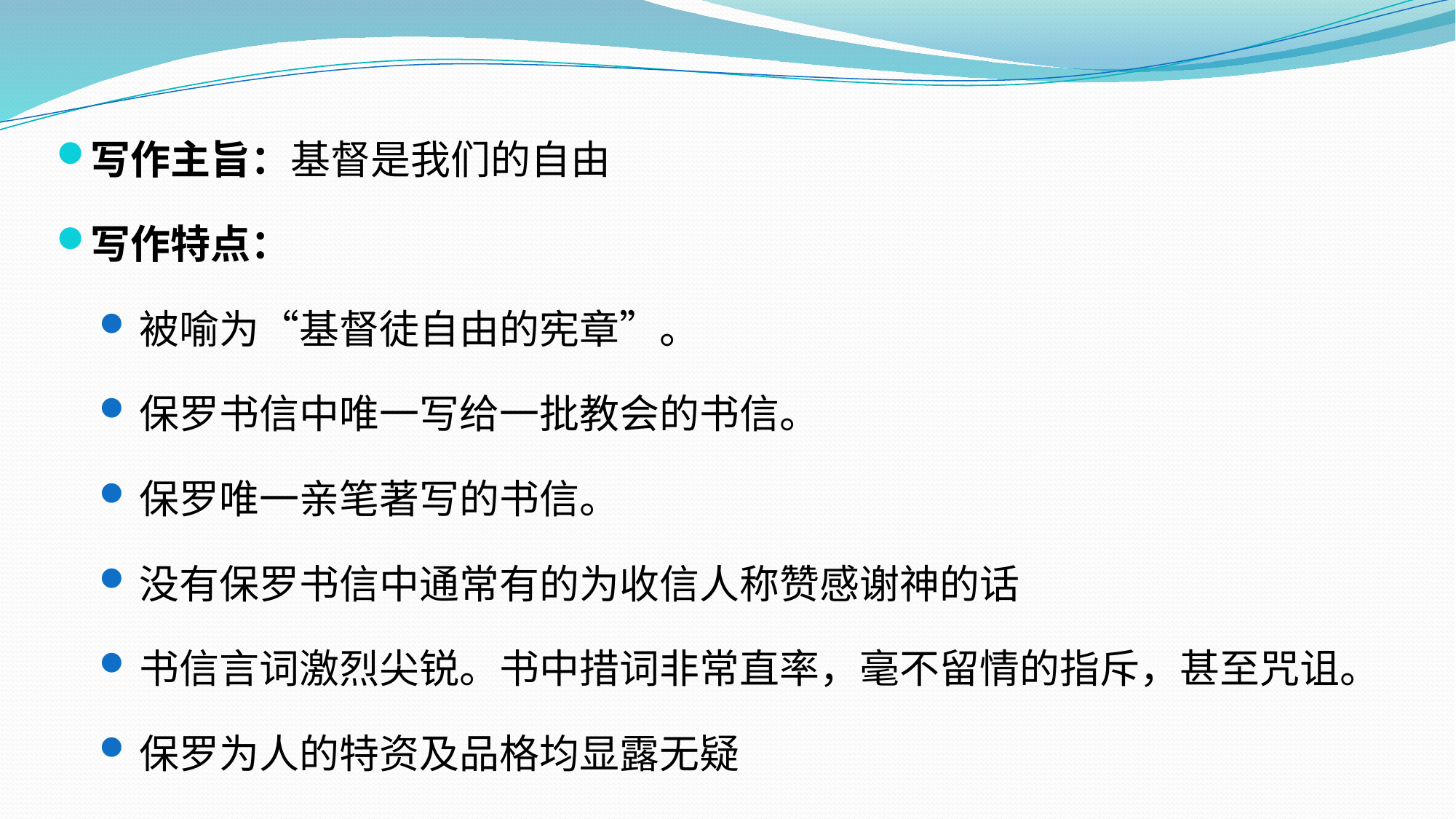

写作主旨：基督是我们的自由
写作特点：
被喻为“基督徒自由的宪章”。
保罗书信中唯一写给一批教会的书信。
保罗唯一亲笔著写的书信。
没有保罗书信中通常有的为收信人称赞感谢神的话
书信言词激烈尖锐。书中措词非常直率，毫不留情的指斥，甚至咒诅。
保罗为人的特资及品格均显露无疑